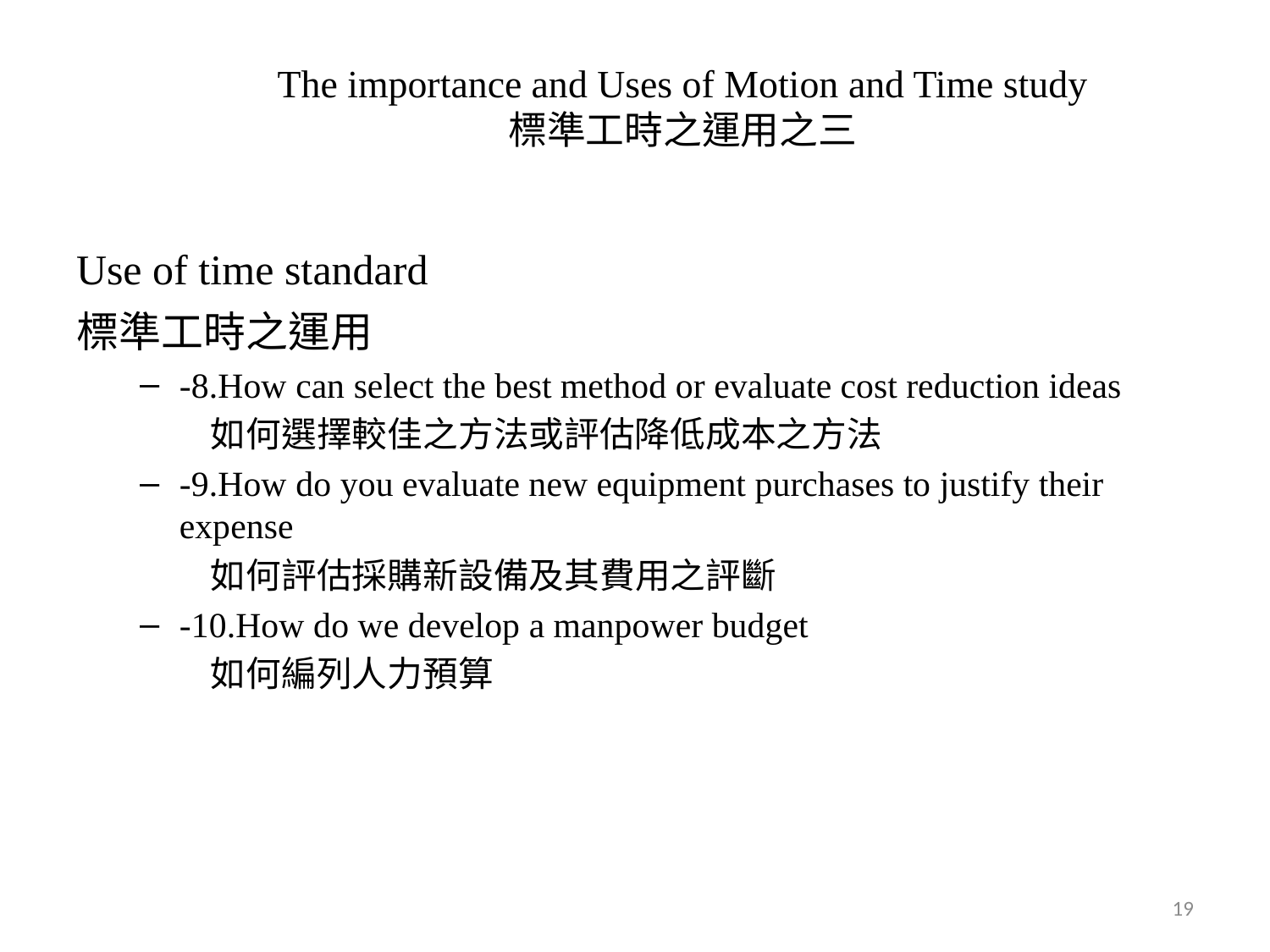

# The importance and Uses of Motion and Time study 標準工時之運用之三
Use of time standard
標準工時之運用
-8.How can select the best method or evaluate cost reduction ideas
        如何選擇較佳之方法或評估降低成本之方法
-9.How do you evaluate new equipment purchases to justify their expense
        如何評估採購新設備及其費用之評斷
-10.How do we develop a manpower budget
        如何編列人力預算

19